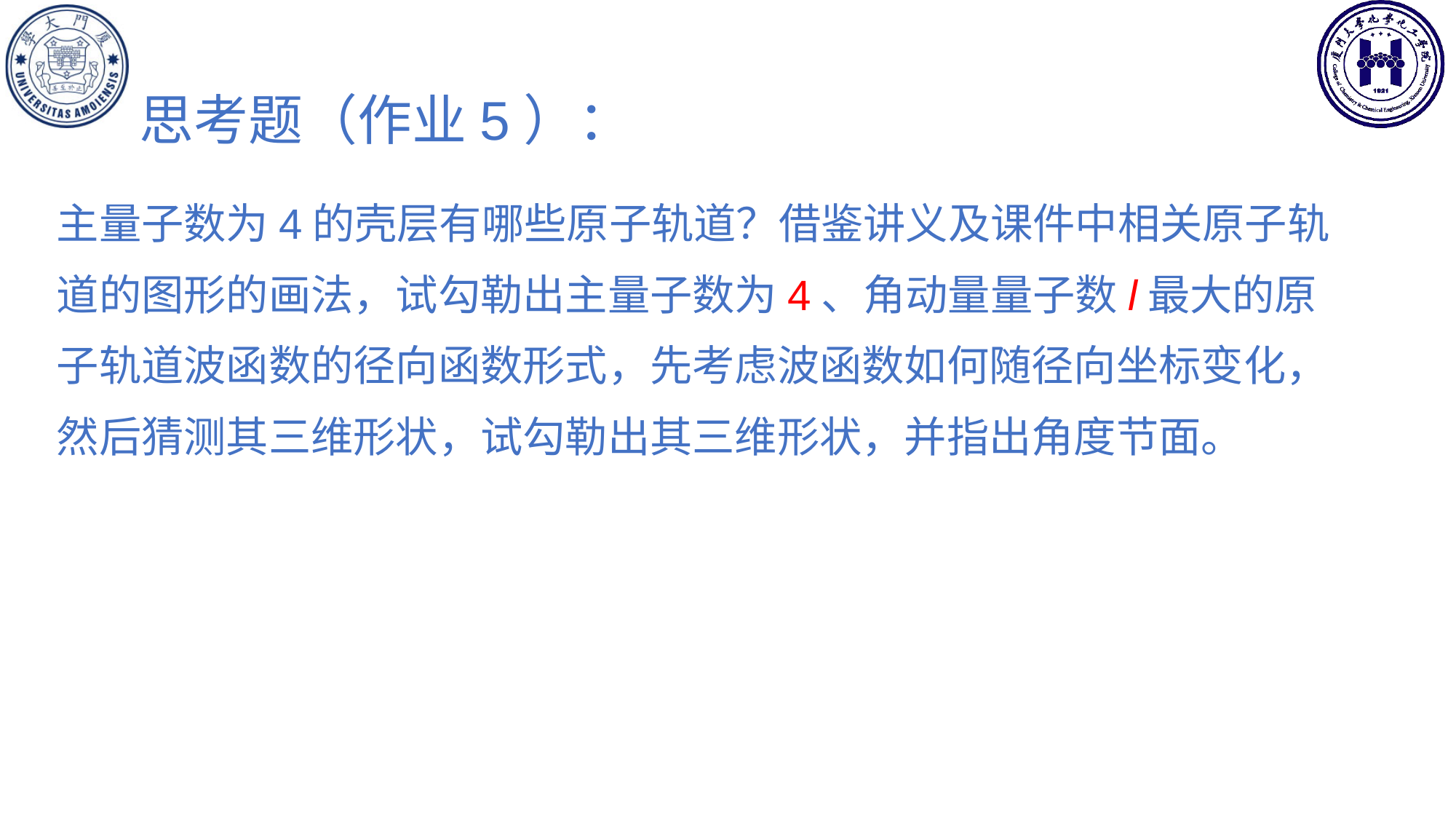

# 思考题（作业5）：
主量子数为4的壳层有哪些原子轨道？借鉴讲义及课件中相关原子轨道的图形的画法，试勾勒出主量子数为4、角动量量子数l最大的原子轨道波函数的径向函数形式，先考虑波函数如何随径向坐标变化，然后猜测其三维形状，试勾勒出其三维形状，并指出角度节面。